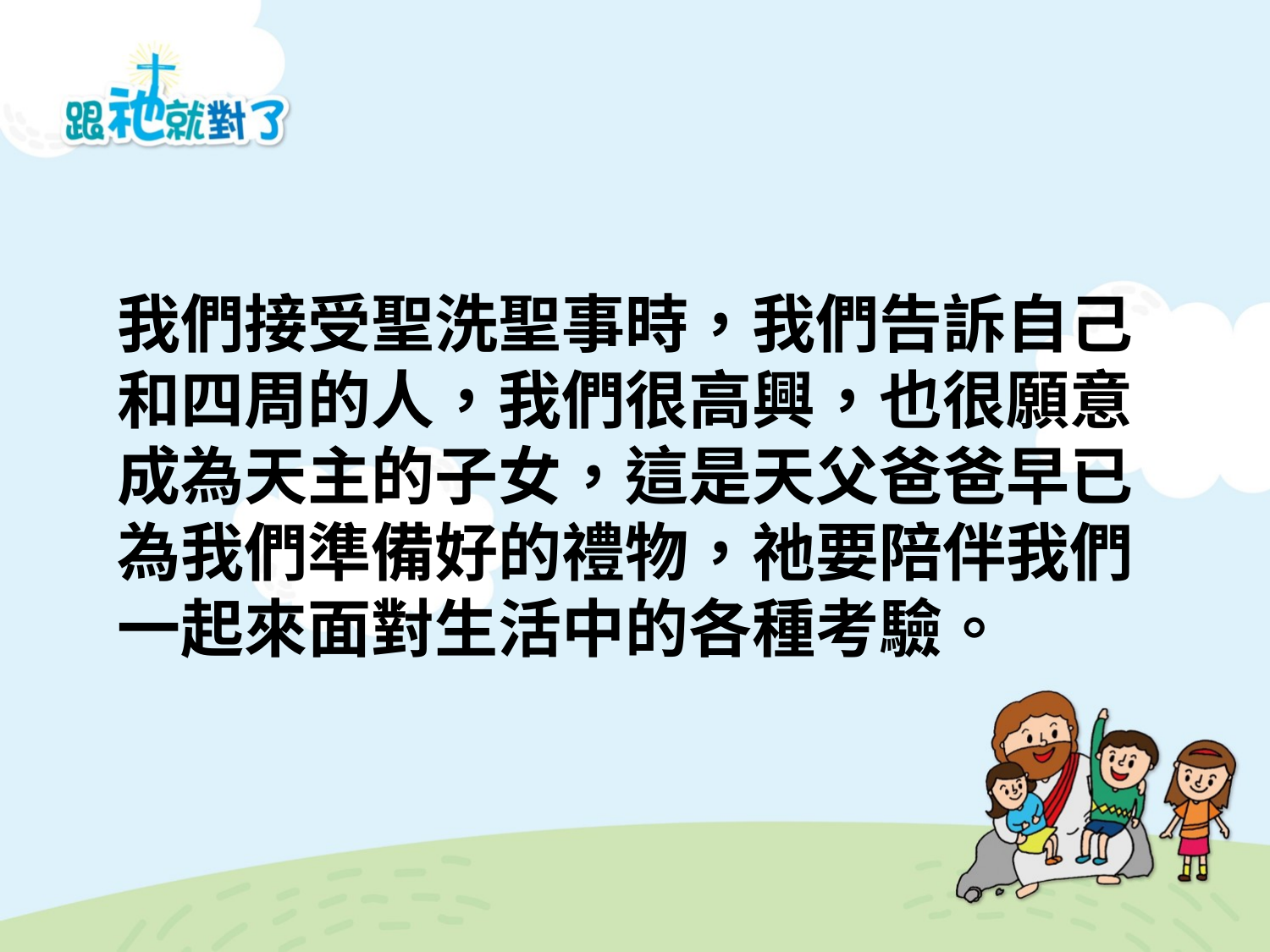

我們接受聖洗聖事時，我們告訴自己和四周的人，我們很高興，也很願意成為天主的子女，這是天父爸爸早已為我們準備好的禮物，祂要陪伴我們一起來面對生活中的各種考驗。